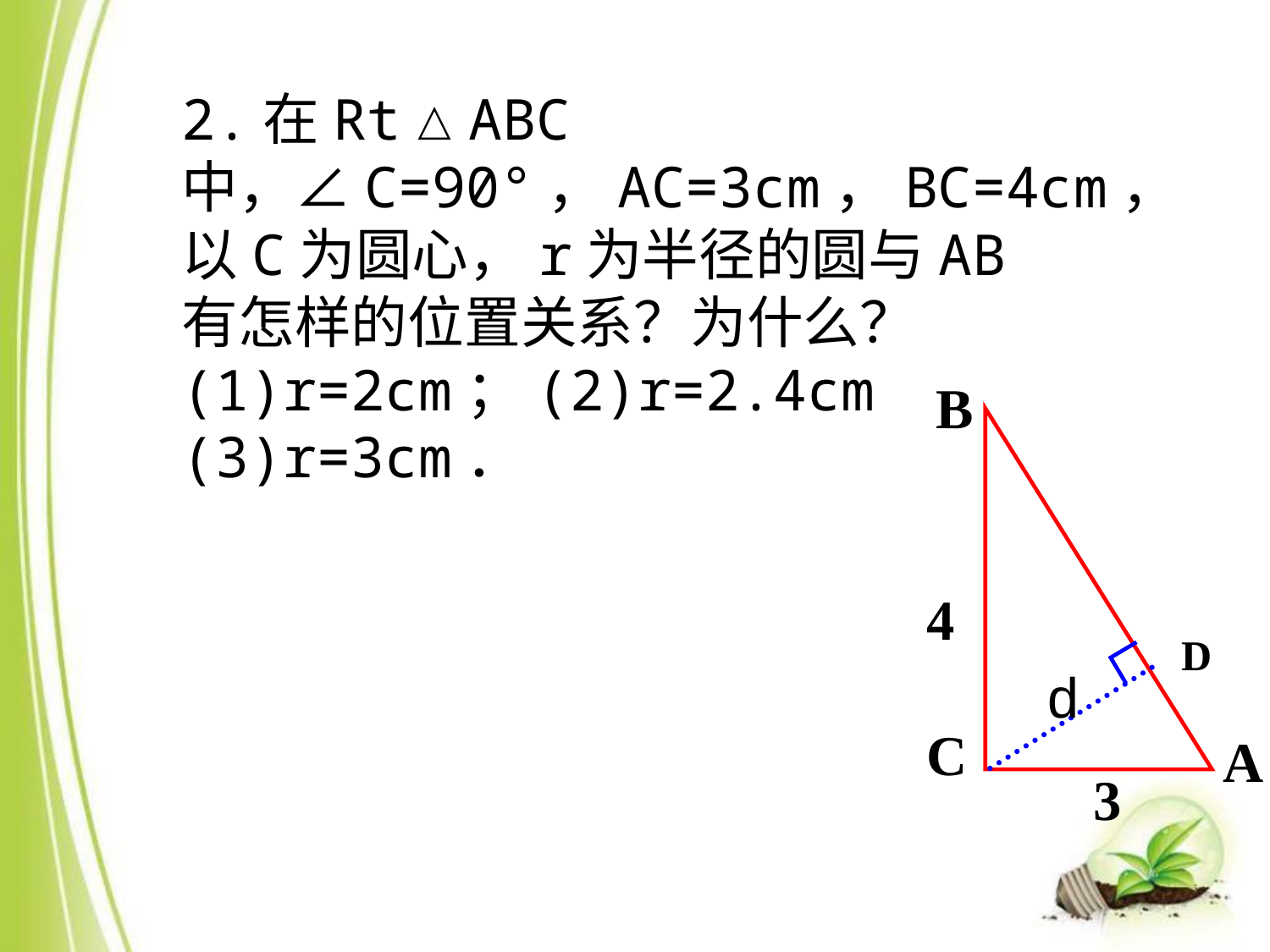

2.在Rt△ABC中，∠C=90°，AC=3cm，BC=4cm，以C为圆心，r为半径的圆与AB
有怎样的位置关系？为什么？
(1)r=2cm；(2)r=2.4cm (3)r=3cm．
B

C
A
4
3
D

d